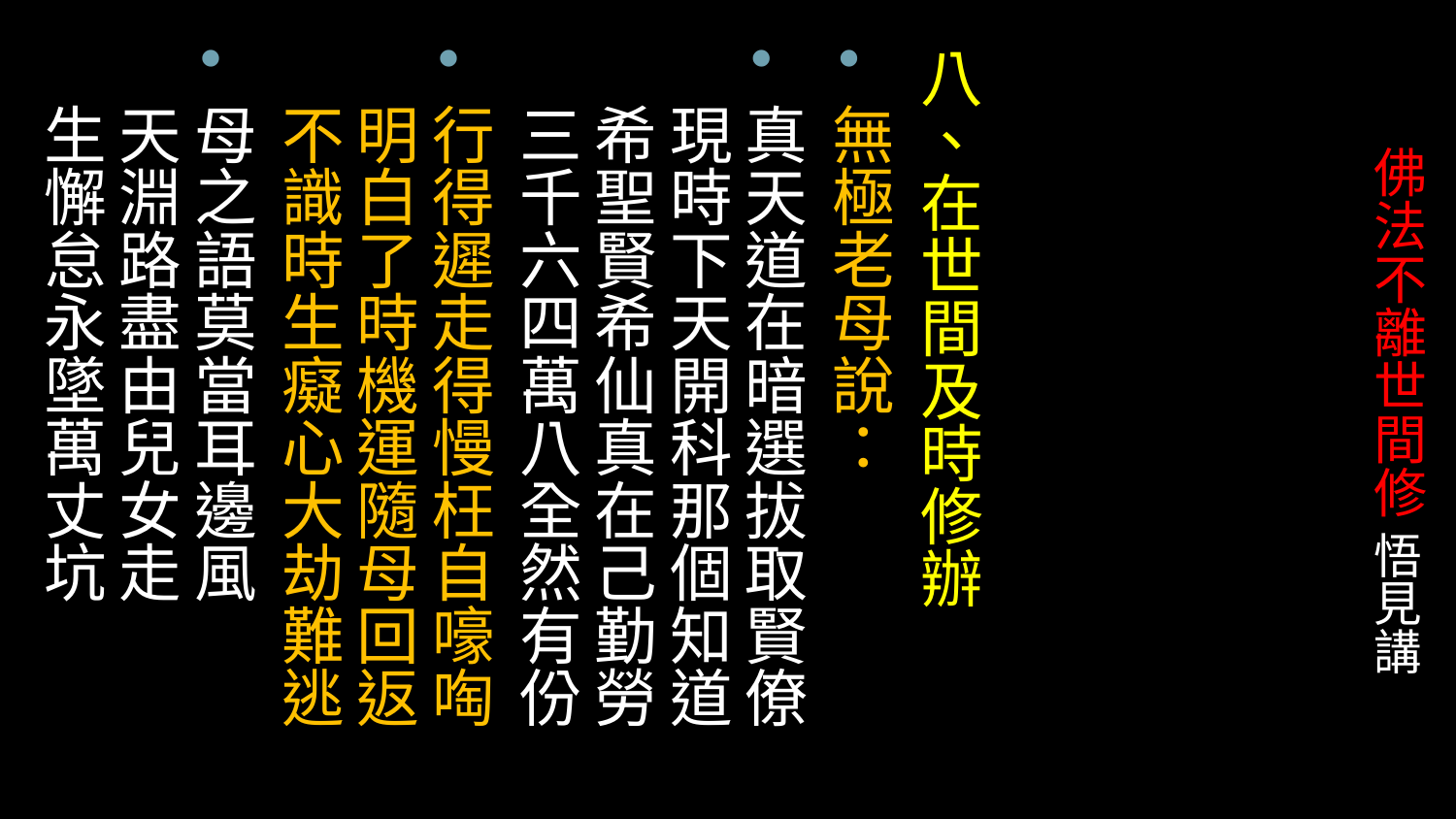

八、在世間及時修辦
無極老母說：
真天道在暗選拔取賢僚
現時下天開科那個知道
希聖賢希仙真在己勤勞
三千六四萬八全然有份
行得遲走得慢枉自嚎啕
明白了時機運隨母回返
不識時生癡心大劫難逃
母之語莫當耳邊風 
天淵路盡由兒女走 
生懈怠永墜萬丈坑
# 佛法不離世間修 悟見講